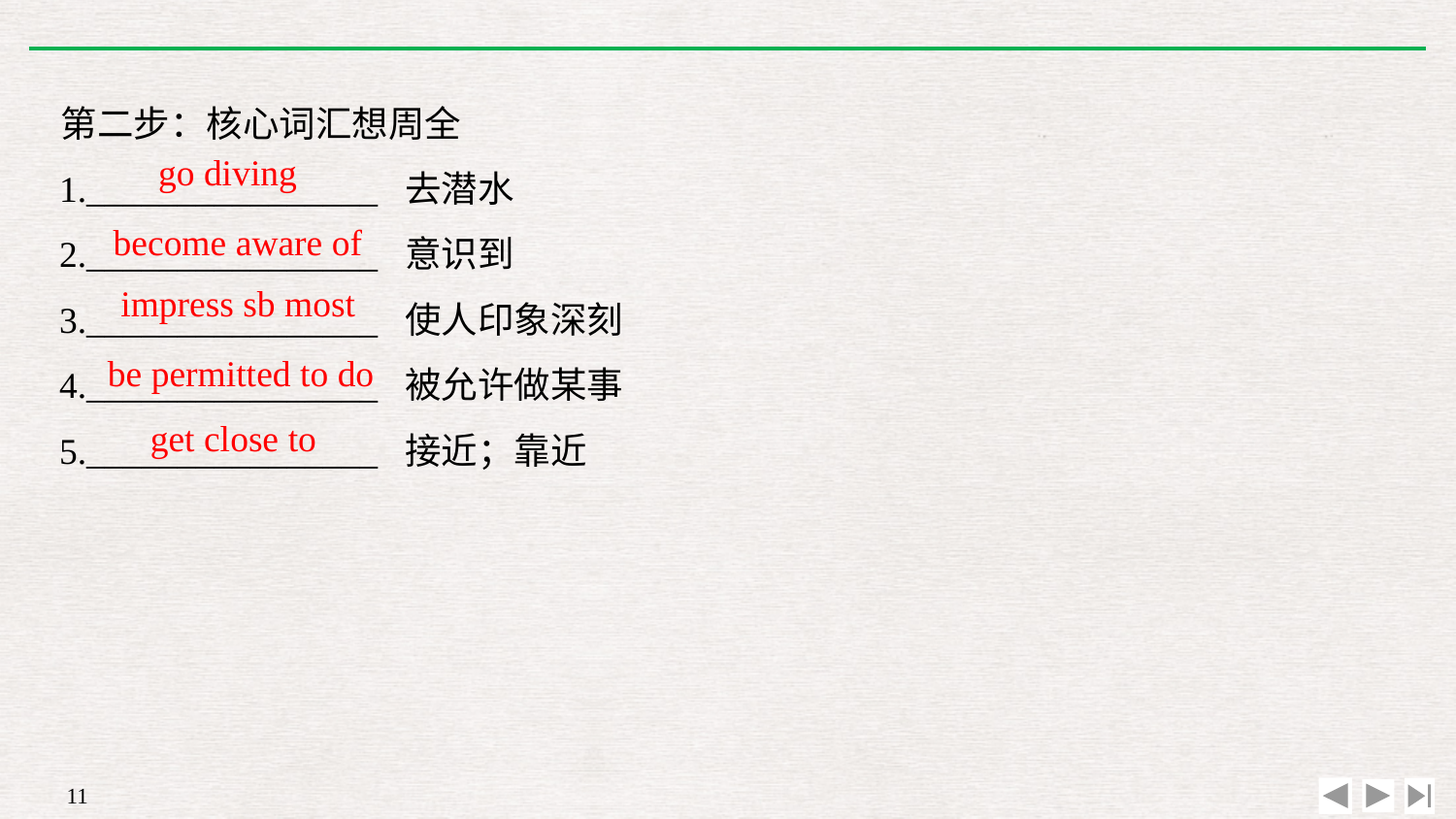

第二步：核心词汇想周全
1.________________  去潜水
2.________________  意识到
3.________________  使人印象深刻
4.________________  被允许做某事
5.________________  接近；靠近
go diving
become aware of
impress sb most
be permitted to do
get close to